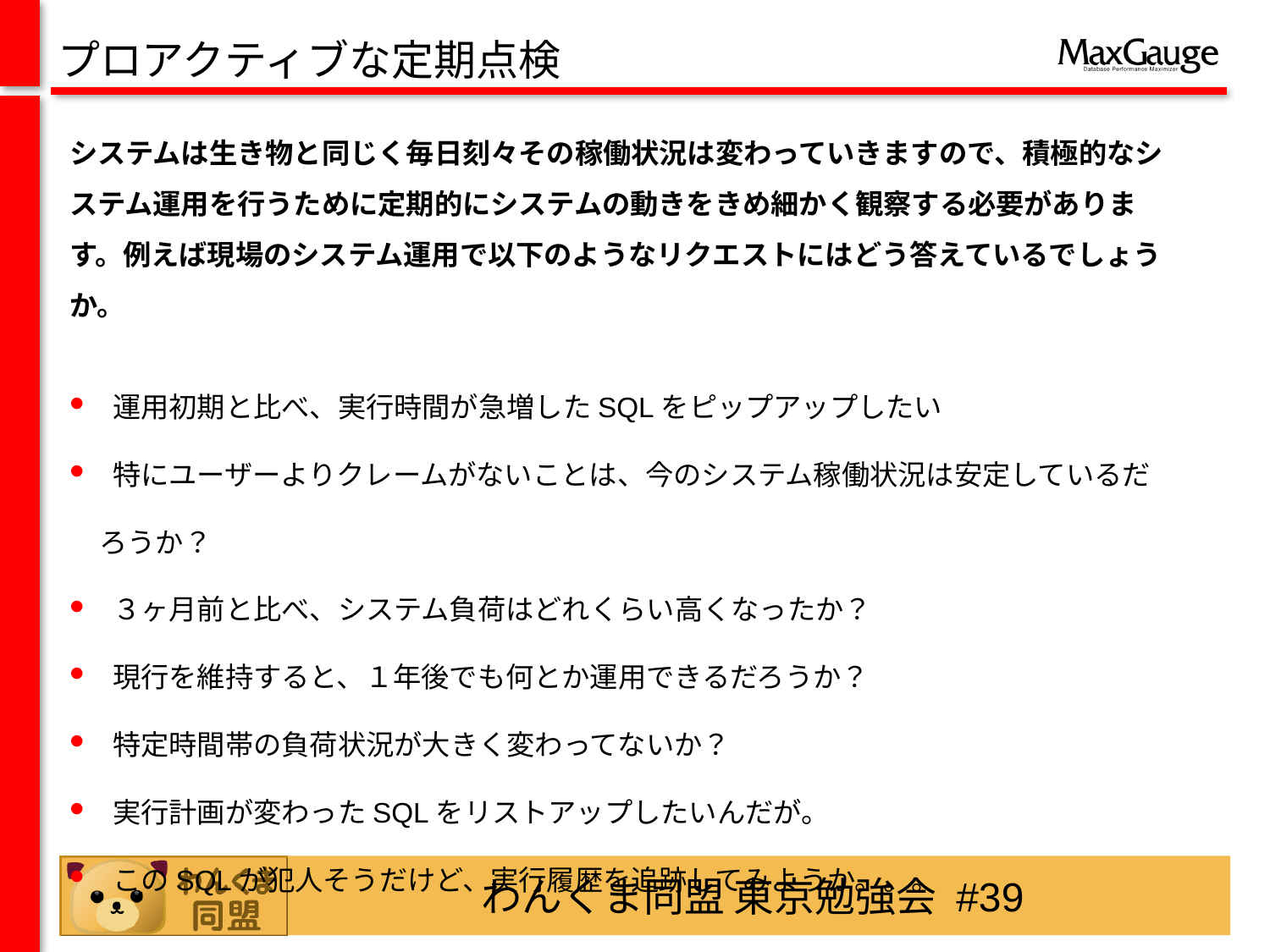

プロアクティブな定期点検
システムは生き物と同じく毎日刻々その稼働状況は変わっていきますので、積極的なシステム運用を行うために定期的にシステムの動きをきめ細かく観察する必要があります。例えば現場のシステム運用で以下のようなリクエストにはどう答えているでしょうか。

 運用初期と比べ、実行時間が急増したSQLをピップアップしたい
 特にユーザーよりクレームがないことは、今のシステム稼働状況は安定しているだろうか？
 ３ヶ月前と比べ、システム負荷はどれくらい高くなったか？
 現行を維持すると、１年後でも何とか運用できるだろうか？
 特定時間帯の負荷状況が大きく変わってないか？
 実行計画が変わったSQLをリストアップしたいんだが。
 このSQLが犯人そうだけど、実行履歴を追跡してみようか。。。